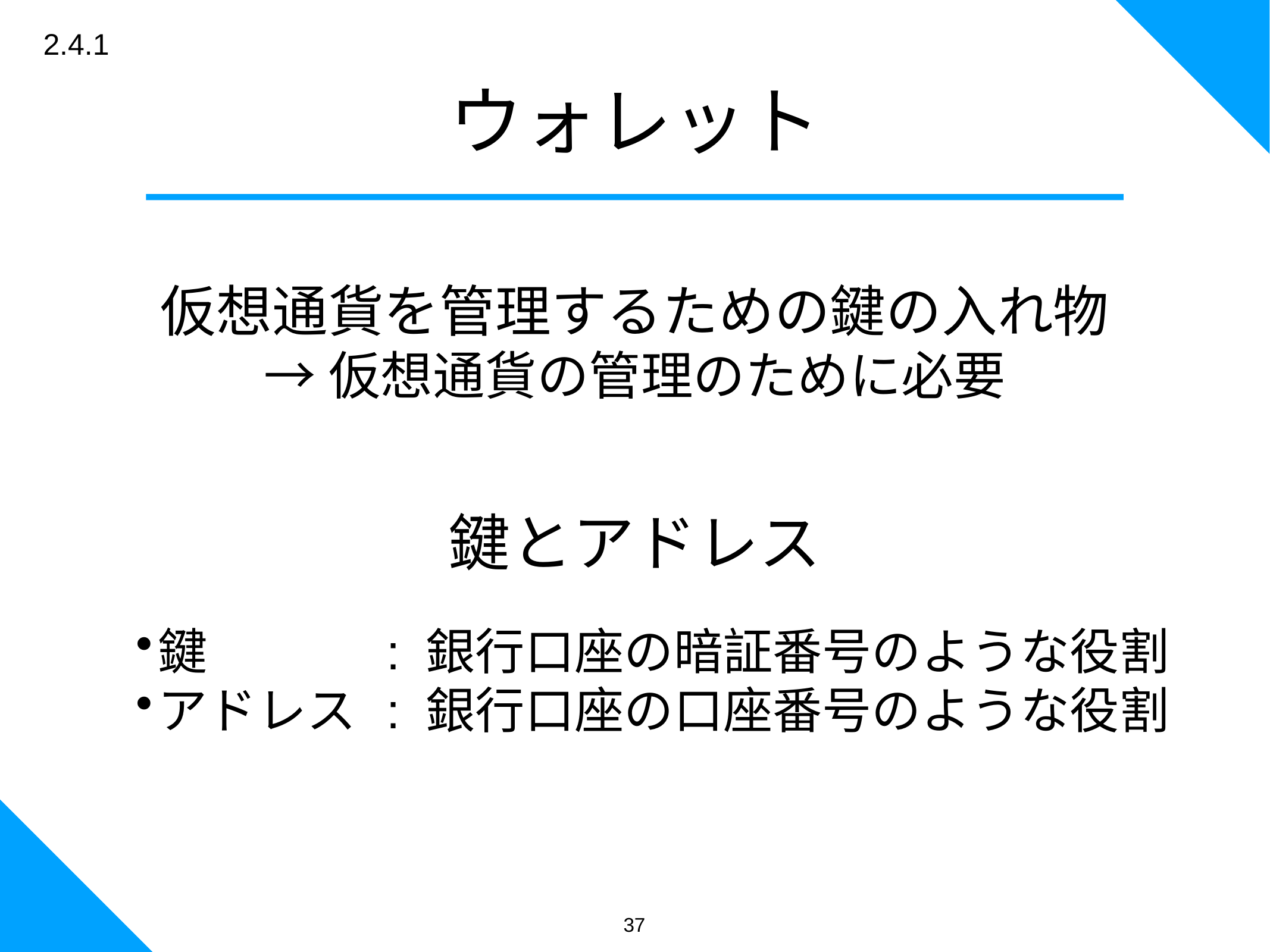

2.4.1
ウォレット
仮想通貨を管理するための鍵の入れ物
→仮想通貨の管理のために必要
鍵とアドレス
鍵
アドレス
: 銀行口座の暗証番号のような役割
: 銀行口座の口座番号のような役割
37